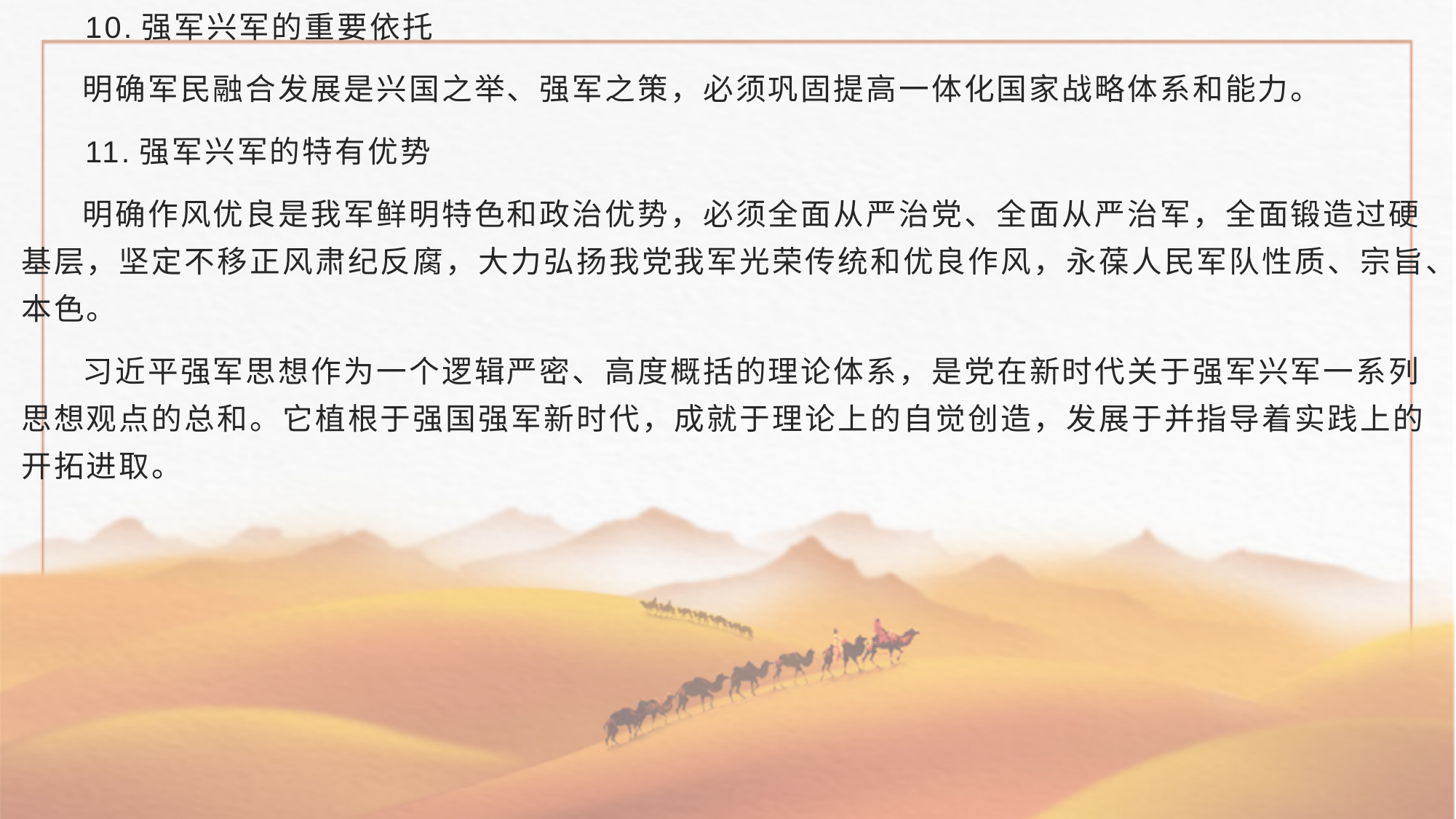

10.强军兴军的重要依托
      明确军民融合发展是兴国之举、强军之策，必须巩固提高一体化国家战略体系和能力。
      11.强军兴军的特有优势
      明确作风优良是我军鲜明特色和政治优势，必须全面从严治党、全面从严治军，全面锻造过硬基层，坚定不移正风肃纪反腐，大力弘扬我党我军光荣传统和优良作风，永葆人民军队性质、宗旨、本色。
      习近平强军思想作为一个逻辑严密、高度概括的理论体系，是党在新时代关于强军兴军一系列思想观点的总和。它植根于强国强军新时代，成就于理论上的自觉创造，发展于并指导着实践上的开拓进取。